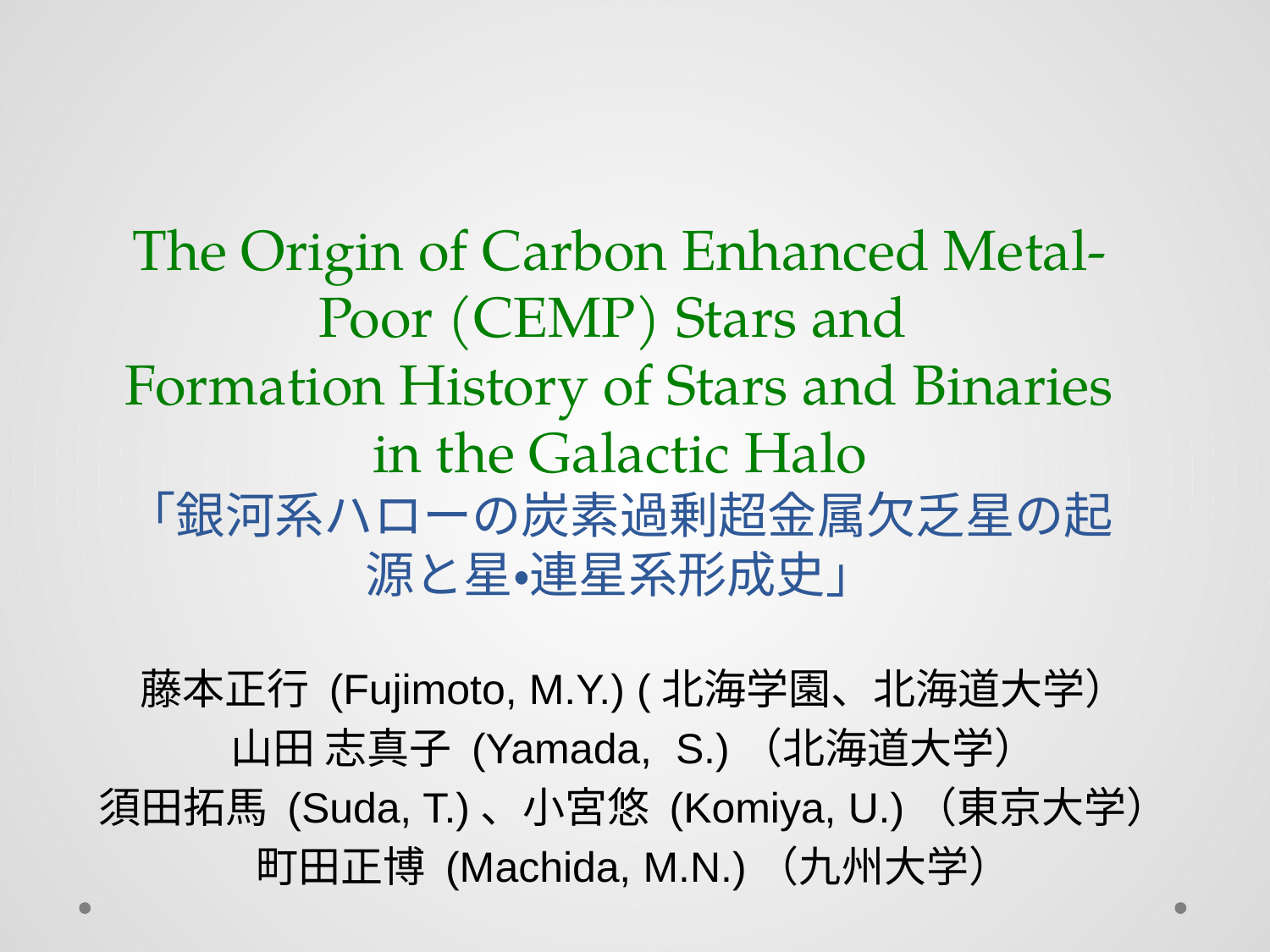

# The Origin of Carbon Enhanced Metal-Poor (CEMP) Stars and Formation History of Stars and Binaries in the Galactic Halo 「銀河系ハローの炭素過剰超金属欠乏星の起源と星・連星系形成史」
藤本正行 (Fujimoto, M.Y.) (北海学園、北海道大学）
山田 志真子 (Yamada,  S.)（北海道大学）
須田拓馬 (Suda, T.)、小宮悠 (Komiya, U.)（東京大学）
町田正博 (Machida, M.N.)（九州大学）